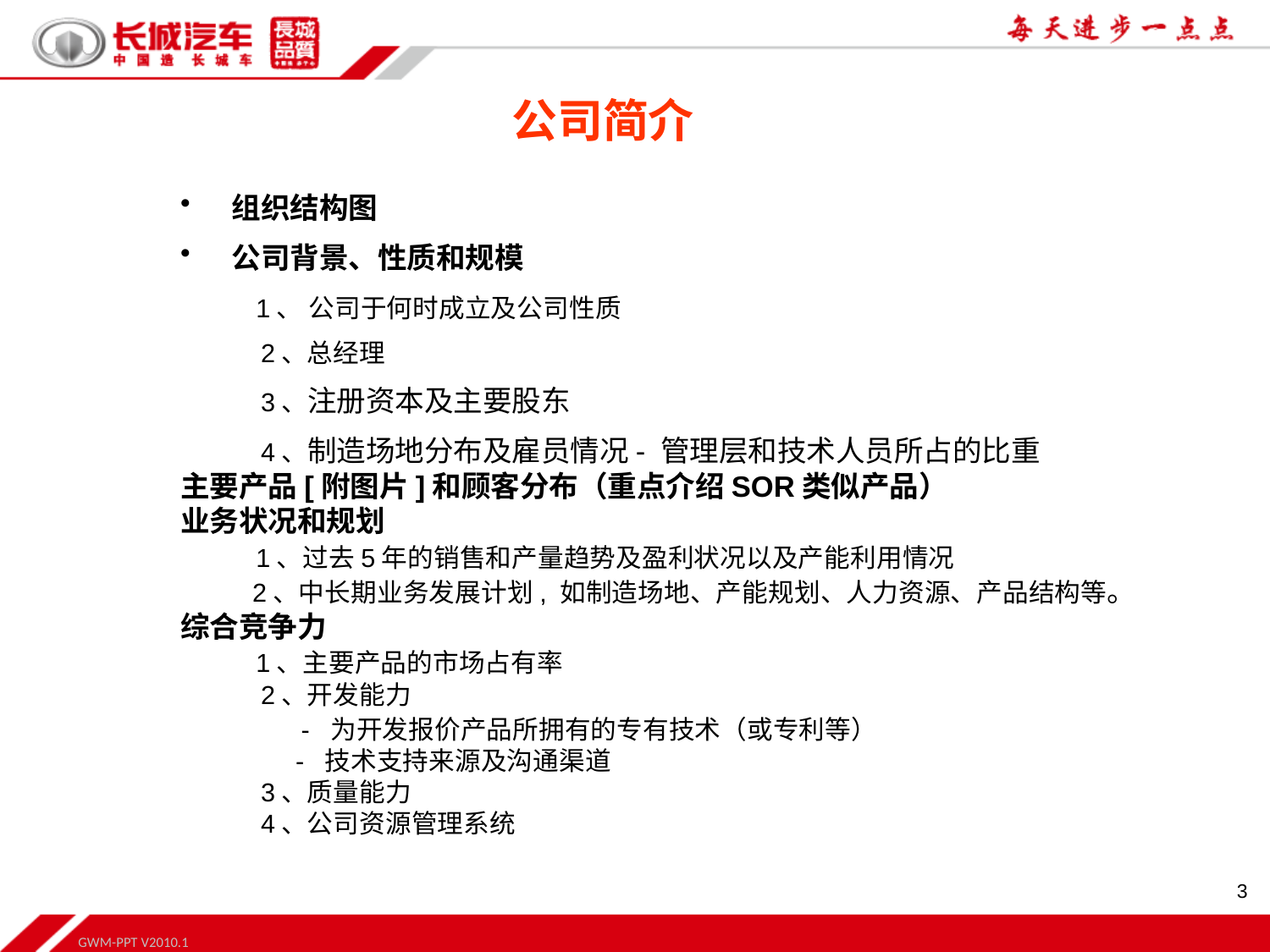

公司简介
组织结构图
公司背景、性质和规模
	   1、 公司于何时成立及公司性质
	    2、总经理
	    3、注册资本及主要股东
	    4、制造场地分布及雇员情况- 管理层和技术人员所占的比重
主要产品[附图片]和顾客分布（重点介绍SOR类似产品）
业务状况和规划
	   1、过去5年的销售和产量趋势及盈利状况以及产能利用情况
          2、中长期业务发展计划, 如制造场地、产能规划、人力资源、产品结构等。
综合竞争力
	   1、主要产品的市场占有率
	    2、开发能力
               -  为开发报价产品所拥有的专有技术（或专利等）
                -  技术支持来源及沟通渠道
	    3、质量能力
	    4、公司资源管理系统
3